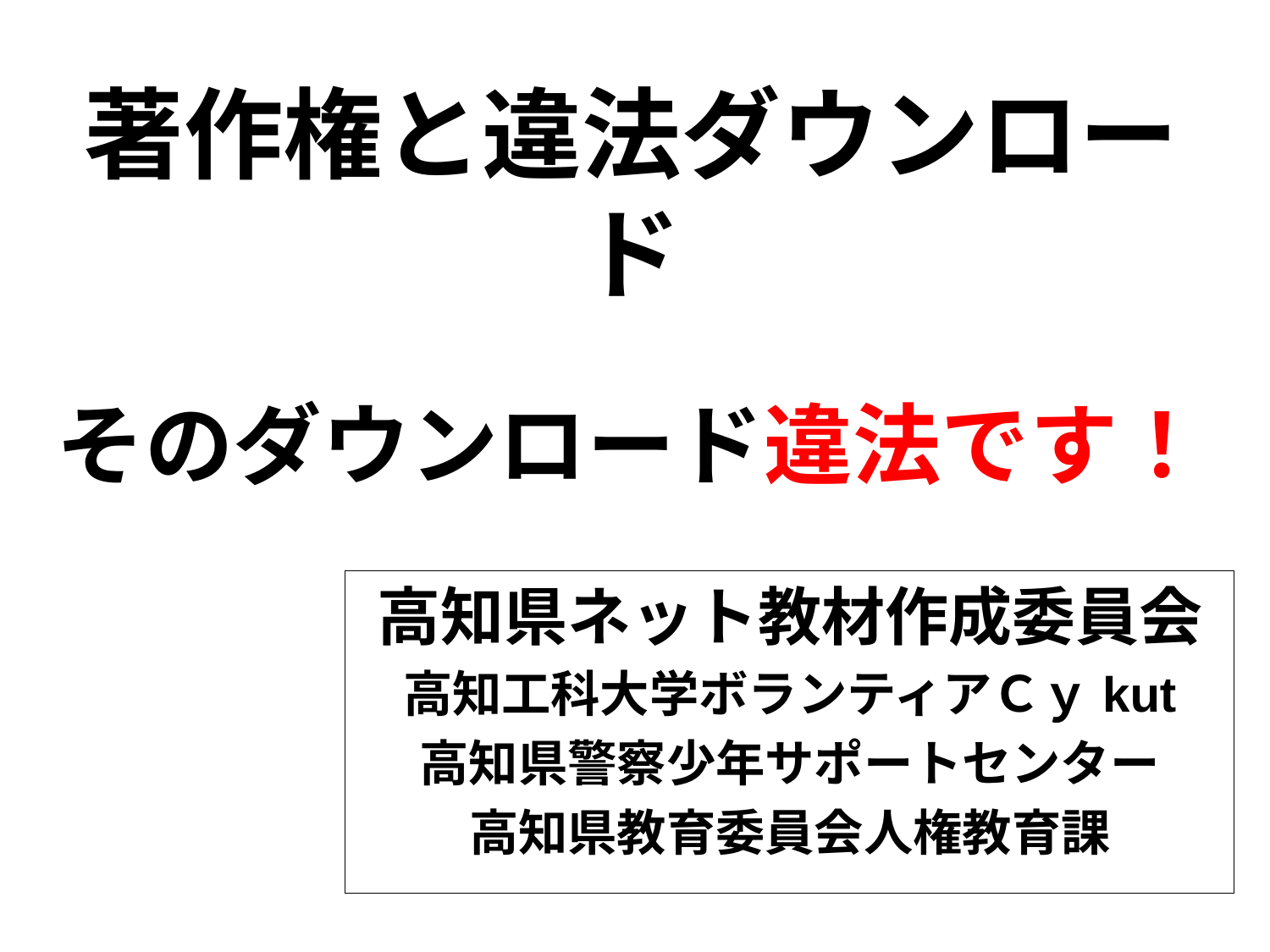

# 著作権と違法ダウンロード

そのダウンロード違法です！
高知県ネット教材作成委員会
高知工科大学ボランティアＣｙkut
高知県警察少年サポートセンター
高知県教育委員会人権教育課